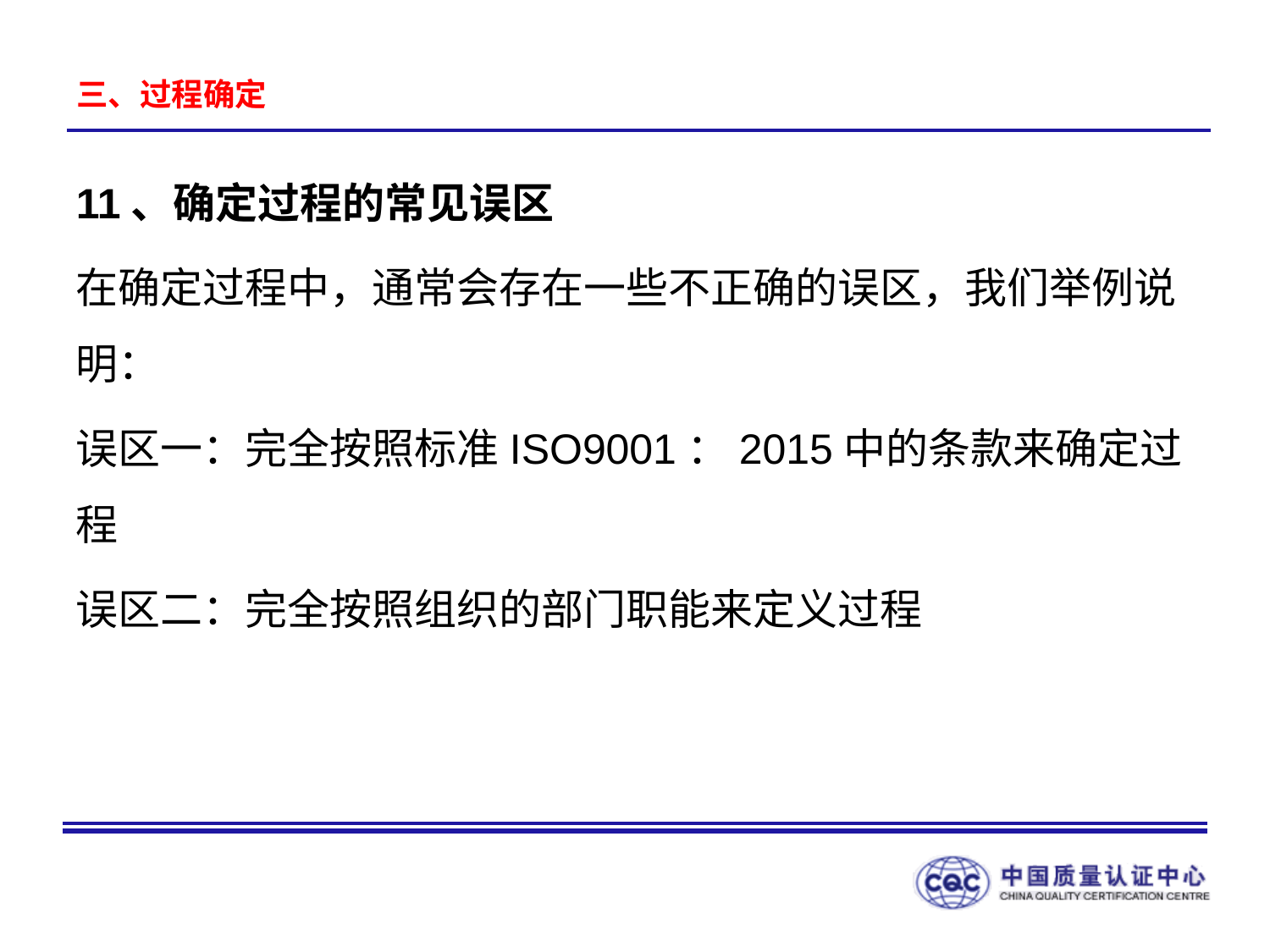

# 三、过程确定
11、确定过程的常见误区
在确定过程中，通常会存在一些不正确的误区，我们举例说明：
误区一：完全按照标准ISO9001：2015中的条款来确定过程
误区二：完全按照组织的部门职能来定义过程